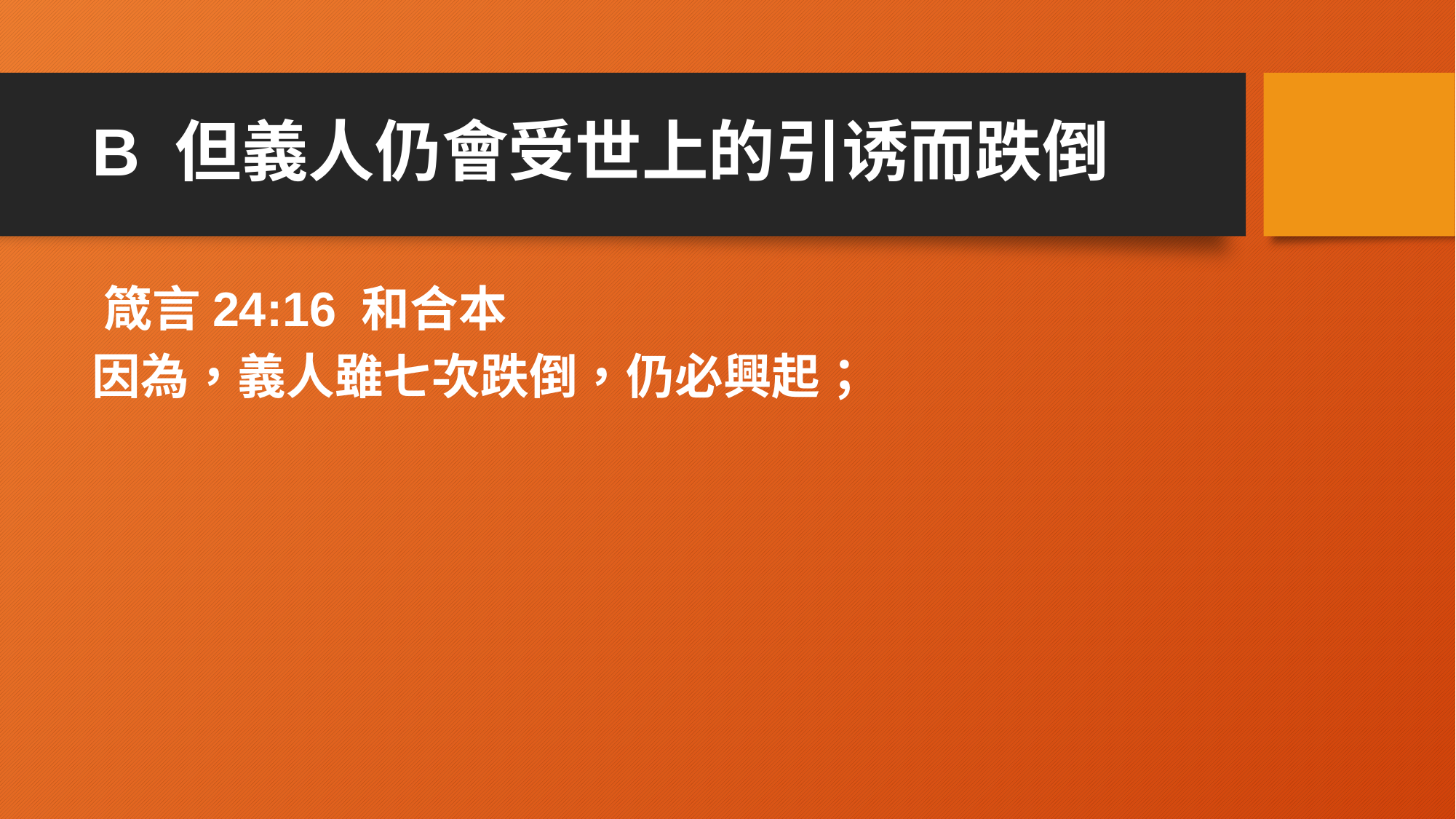

# B 但義人仍會受世上的引诱而跌倒
‪箴言‬24:16 和合本
因為，義人雖七次跌倒，仍必興起；